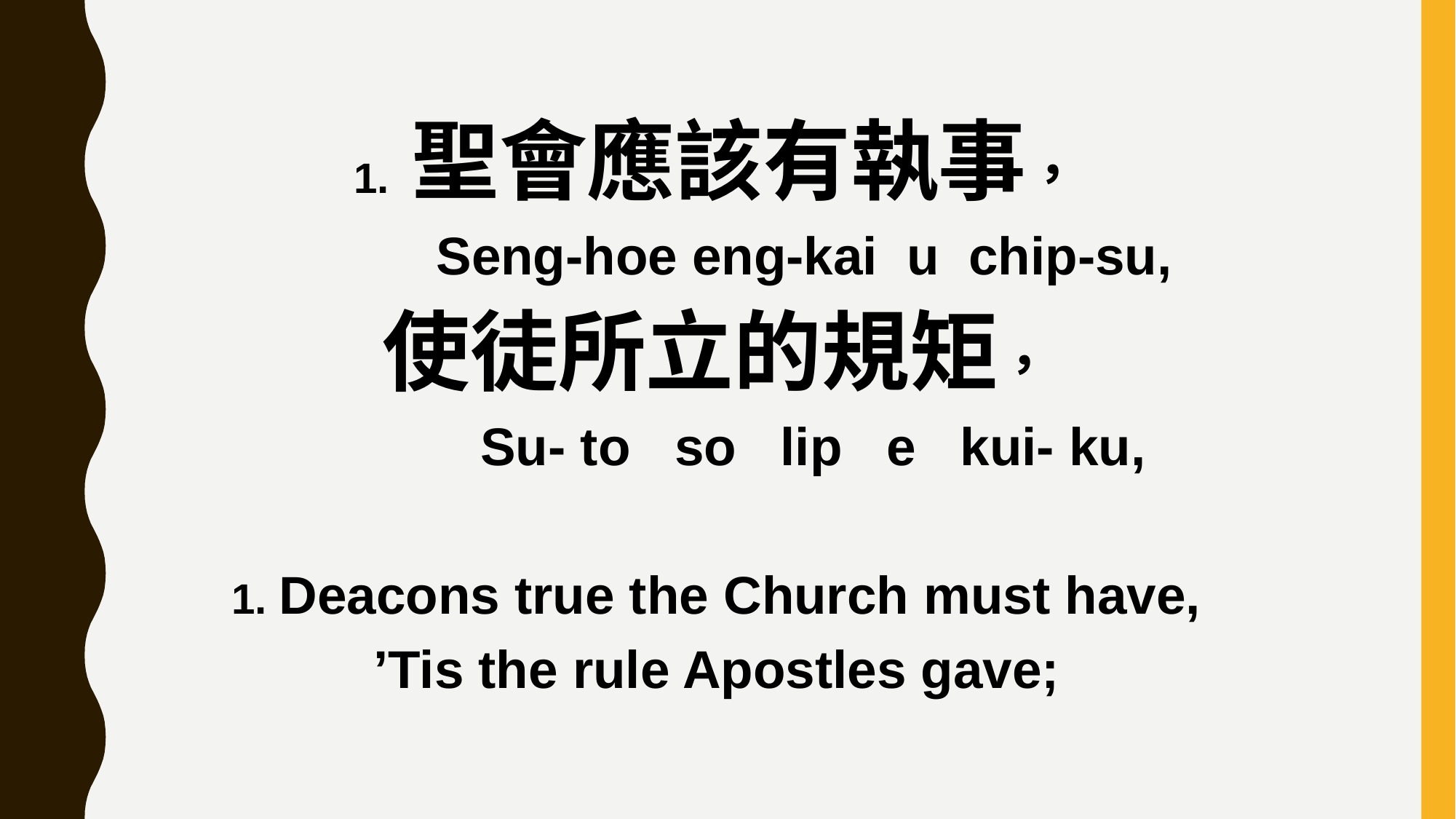

1. 聖會應該有執事，
                  Seng-hoe eng-kai  u  chip-su,
使徒所立的規矩，
                     Su- to   so   lip   e   kui- ku,

1. Deacons true the Church must have,
’Tis the rule Apostles gave;